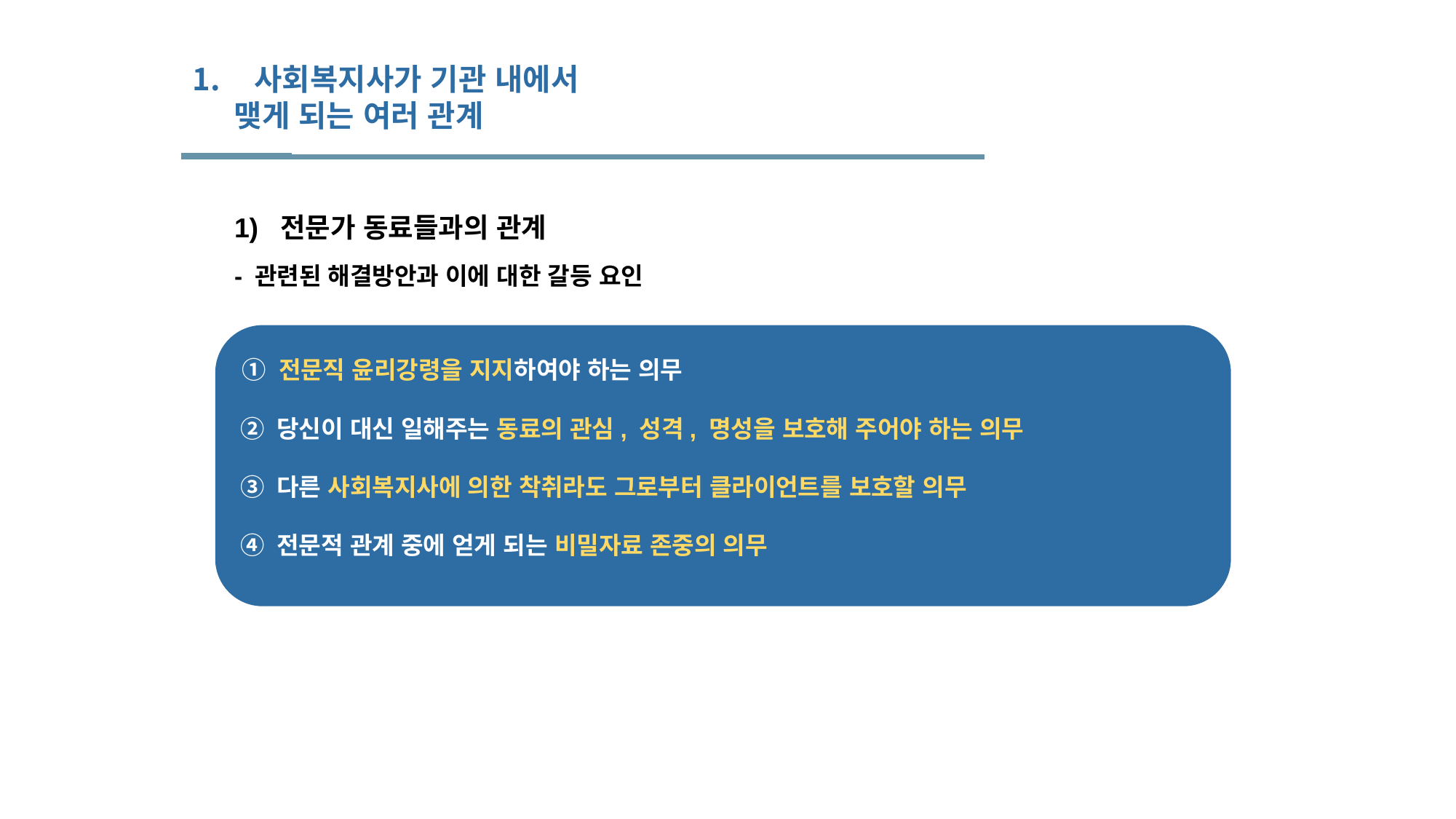

사회복지사가 기관 내에서
    맺게 되는 여러 관계

 1)  전문가 동료들과의 관계

 - 관련된 해결방안과 이에 대한 갈등 요인

  ① 전문직 윤리강령을 지지하여야 하는 의무

  ② 당신이 대신 일해주는 동료의 관심, 성격, 명성을 보호해 주어야 하는 의무

  ③ 다른 사회복지사에 의한 착취라도 그로부터 클라이언트를 보호할 의무

  ④ 전문적 관계 중에 얻게 되는 비밀자료 존중의 의무